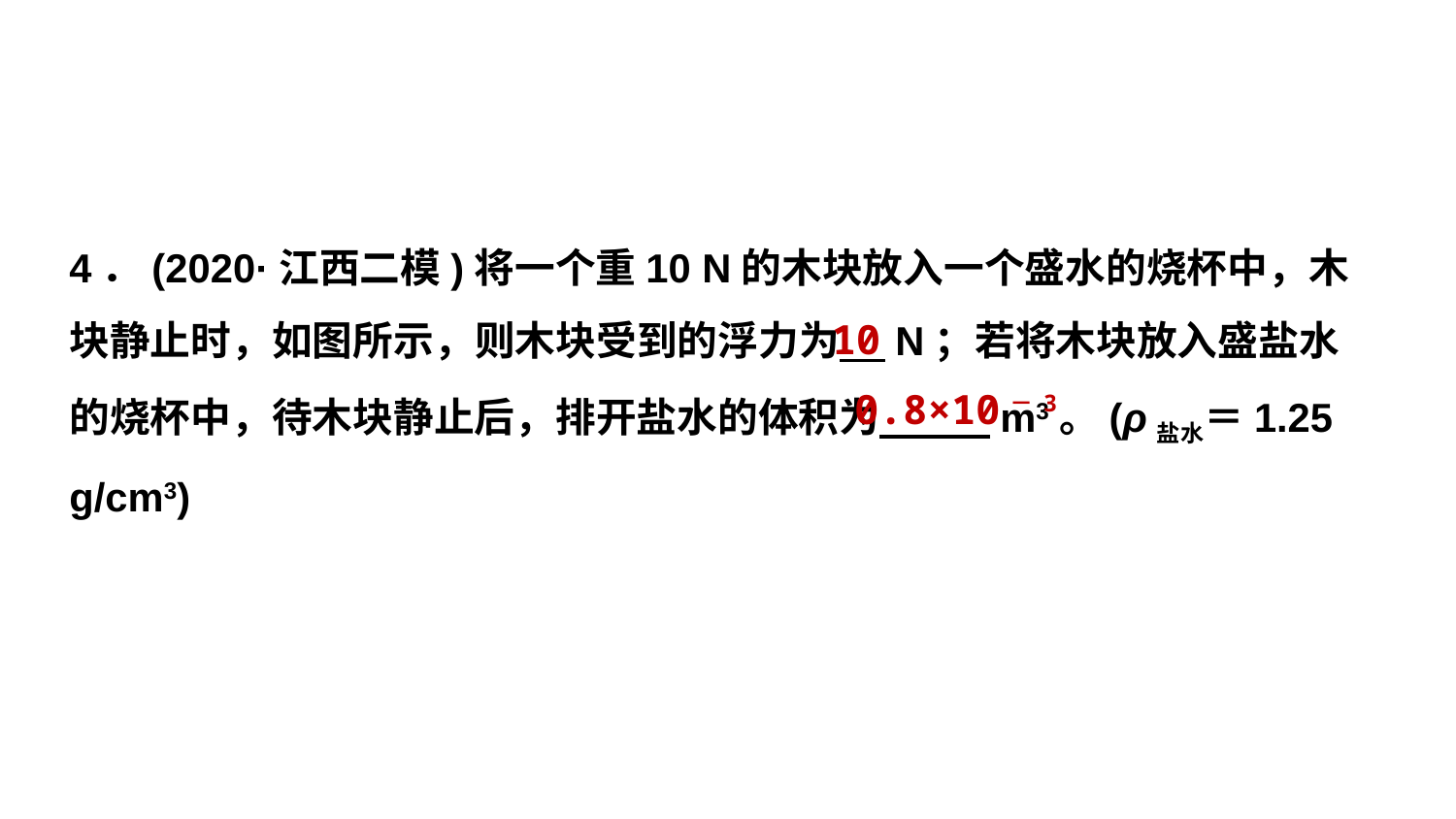

4．(2020·江西二模)将一个重10 N的木块放入一个盛水的烧杯中，木块静止时，如图所示，则木块受到的浮力为     N；若将木块放入盛盐水的烧杯中，待木块静止后，排开盐水的体积为            m3。(ρ盐水＝1.25 g/cm3)
10
0.8×10－3